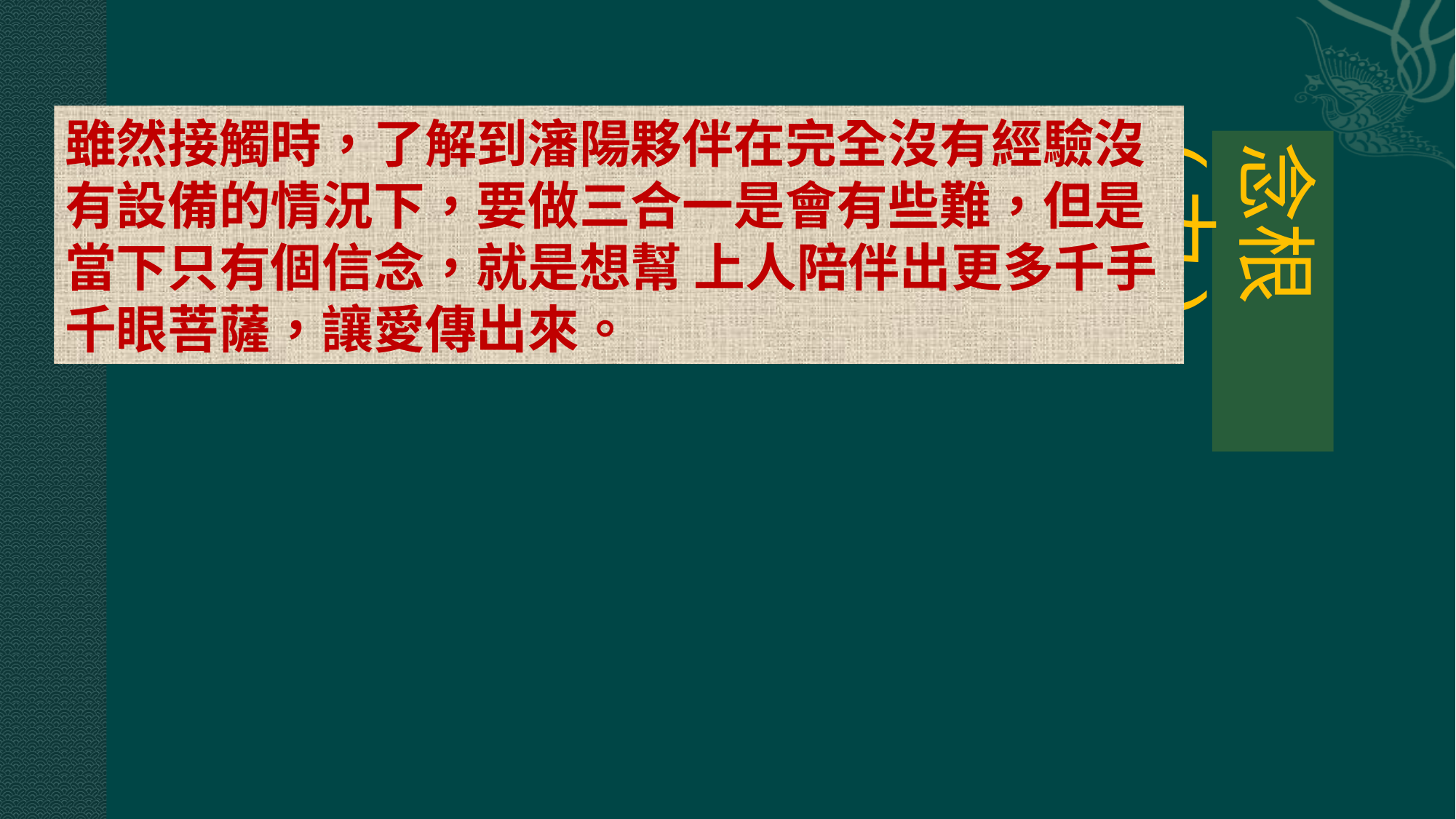

雖然接觸時，了解到瀋陽夥伴在完全沒有經驗沒有設備的情況下，要做三合一是會有些難，但是當下只有個信念，就是想幫 上人陪伴出更多千手千眼菩薩，讓愛傳出來。
念根(力)